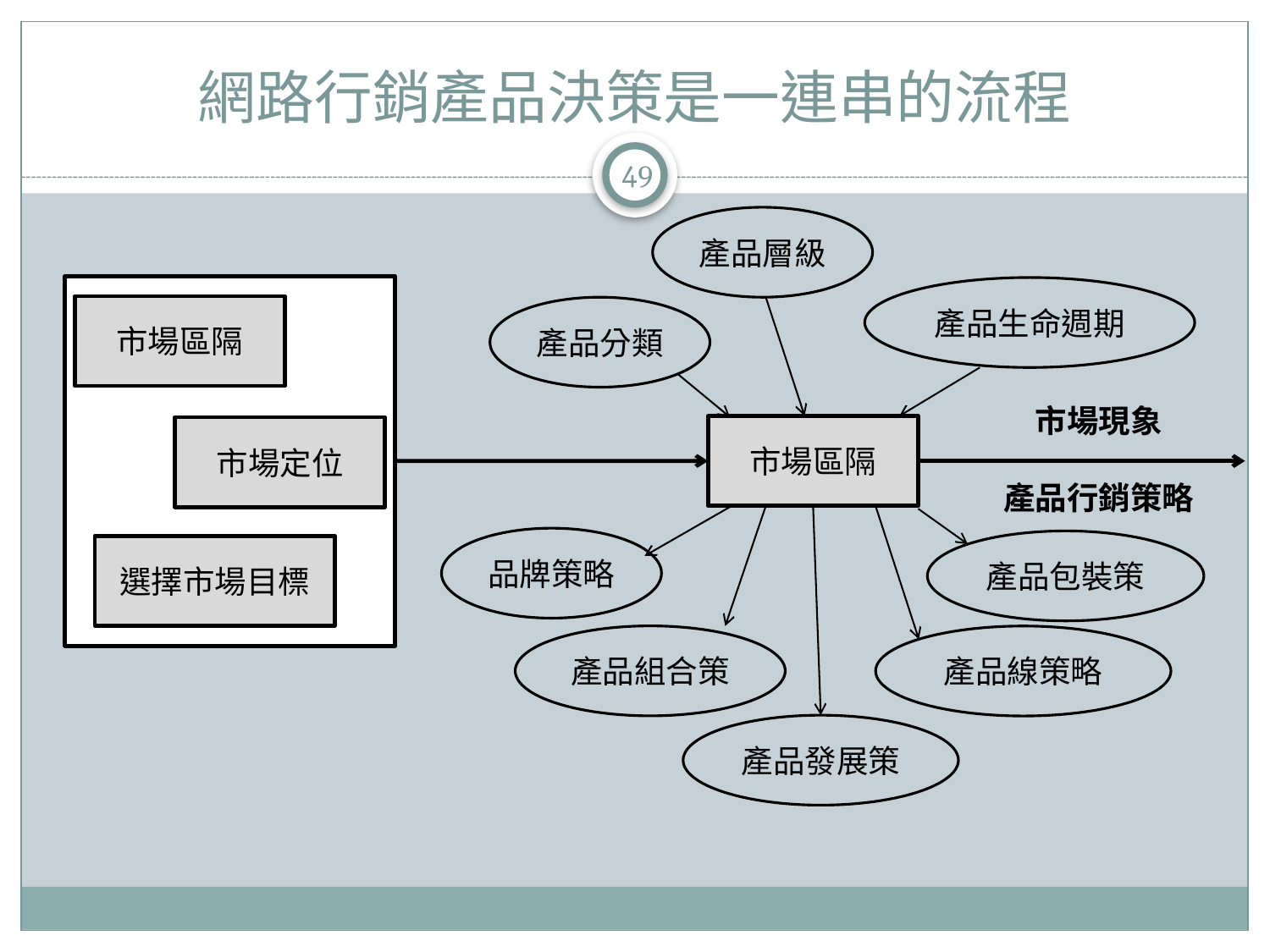

# 網路行銷產品決策是一連串的流程
49
產品層級

產品生命週期
市場區隔
產品分類
市場現象
市場區隔
市場定位
產品行銷策略
品牌策略
產品包裝策
選擇市場目標
產品組合策
產品線策略
產品發展策